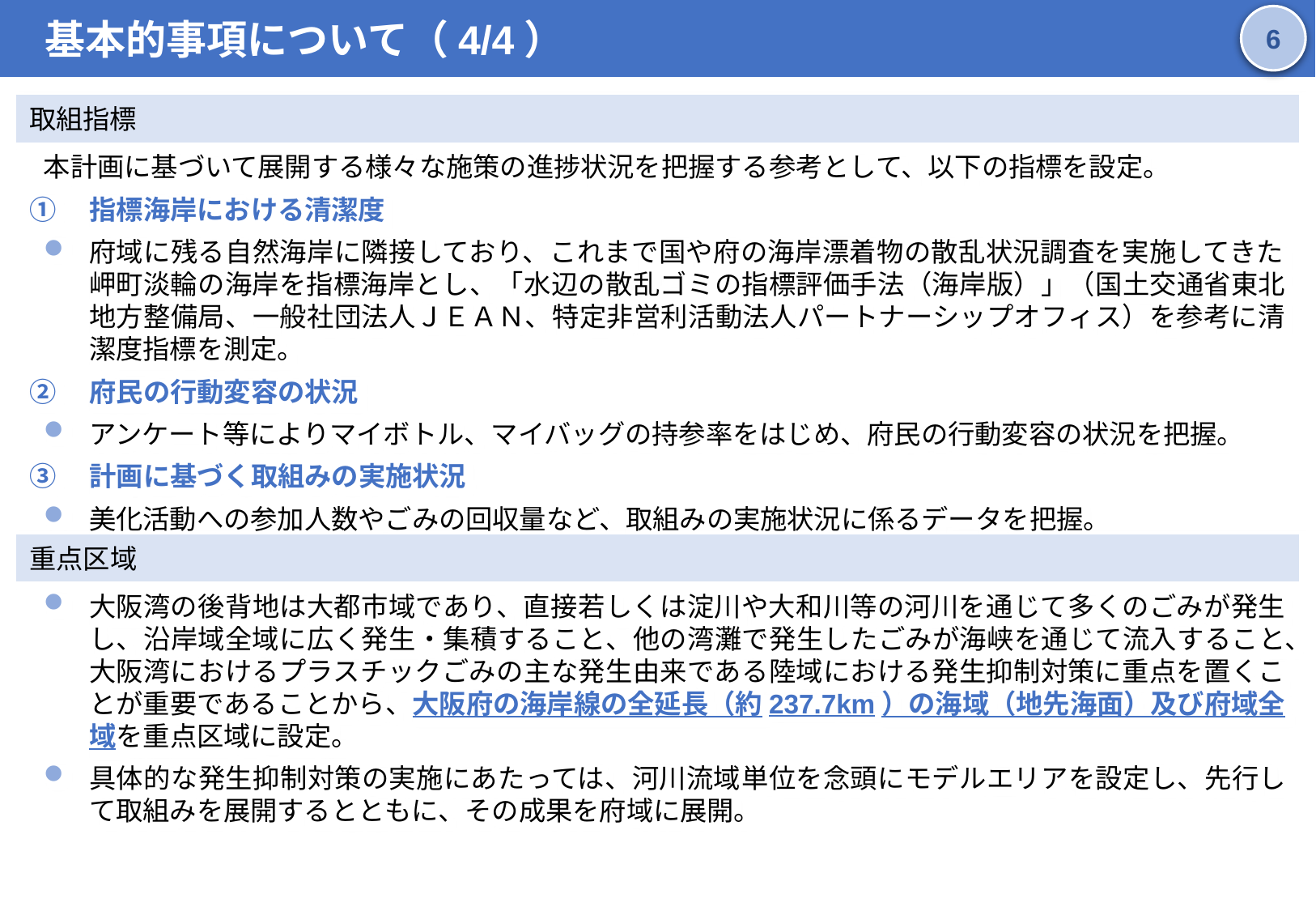

基本的事項について（4/4）
6
取組指標
本計画に基づいて展開する様々な施策の進捗状況を把握する参考として、以下の指標を設定。
①　指標海岸における清潔度
府域に残る自然海岸に隣接しており、これまで国や府の海岸漂着物の散乱状況調査を実施してきた岬町淡輪の海岸を指標海岸とし、「水辺の散乱ゴミの指標評価手法（海岸版）」（国土交通省東北地方整備局、一般社団法人ＪＥＡＮ、特定非営利活動法人パートナーシップオフィス）を参考に清潔度指標を測定。
②　府民の行動変容の状況
アンケート等によりマイボトル、マイバッグの持参率をはじめ、府民の行動変容の状況を把握。
③　計画に基づく取組みの実施状況
美化活動への参加人数やごみの回収量など、取組みの実施状況に係るデータを把握。
重点区域
大阪湾の後背地は大都市域であり、直接若しくは淀川や大和川等の河川を通じて多くのごみが発生し、沿岸域全域に広く発生・集積すること、他の湾灘で発生したごみが海峡を通じて流入すること、大阪湾におけるプラスチックごみの主な発生由来である陸域における発生抑制対策に重点を置くことが重要であることから、大阪府の海岸線の全延長（約237.7km）の海域（地先海面）及び府域全域を重点区域に設定。
具体的な発生抑制対策の実施にあたっては、河川流域単位を念頭にモデルエリアを設定し、先行して取組みを展開するとともに、その成果を府域に展開。